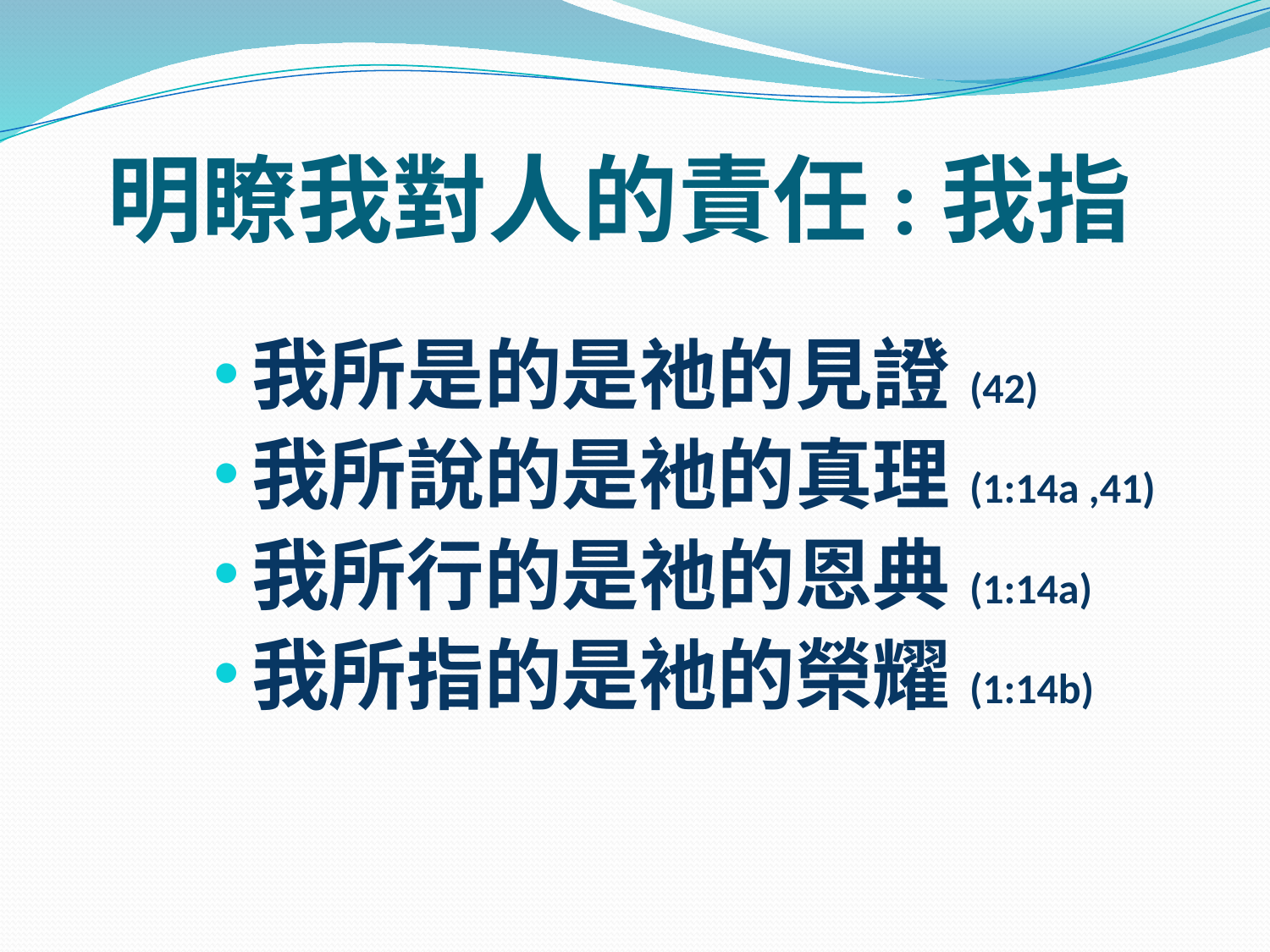

# 明瞭我對人的責任:我指
我所是的是祂的見證(42)
我所說的是衪的真理(1:14a ,41)
我所行的是祂的恩典(1:14a)
我所指的是衪的榮耀(1:14b)